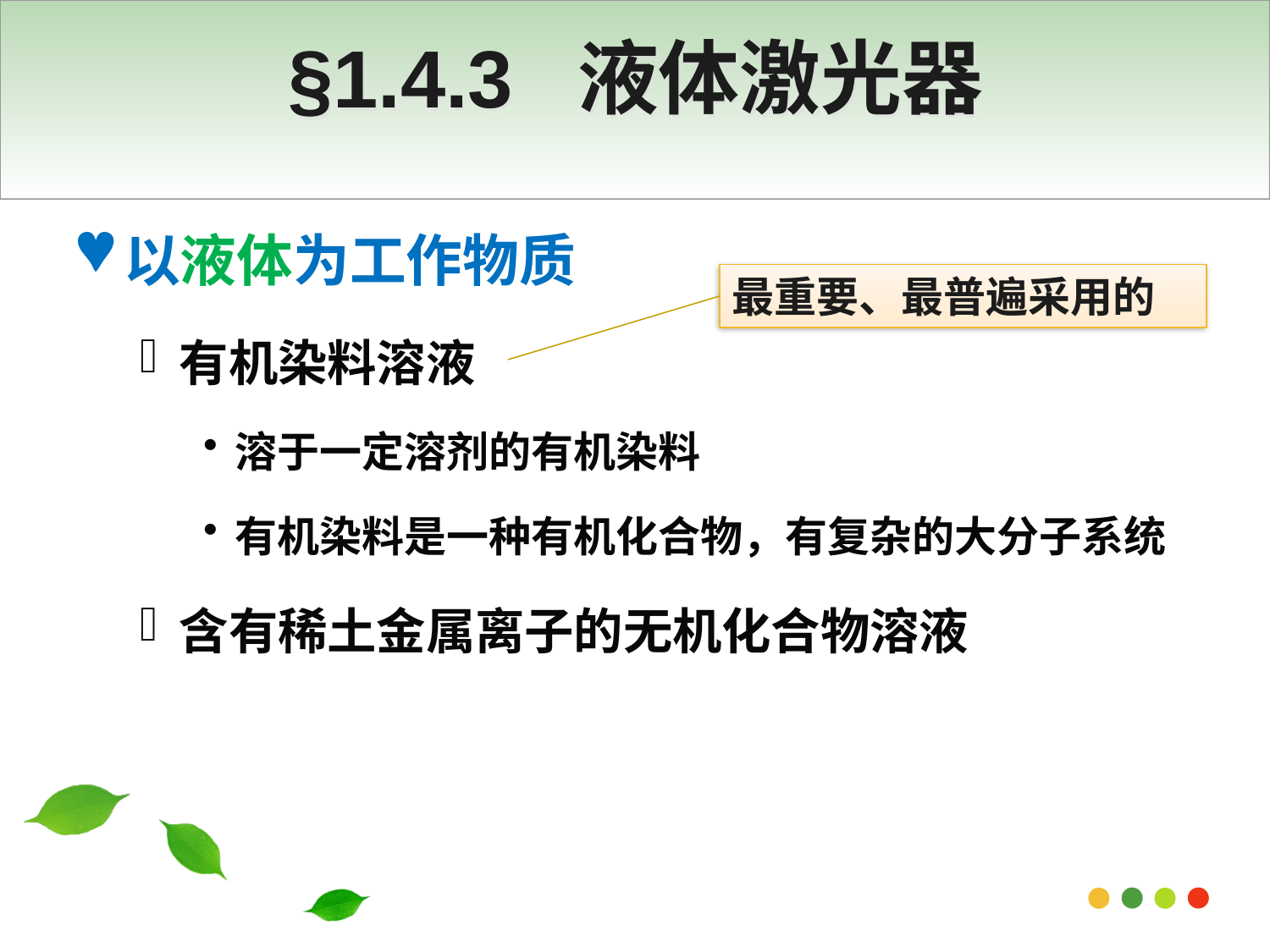

# §1.4.3  液体激光器
以液体为工作物质
有机染料溶液
溶于一定溶剂的有机染料
有机染料是一种有机化合物，有复杂的大分子系统
含有稀土金属离子的无机化合物溶液
最重要、最普遍采用的